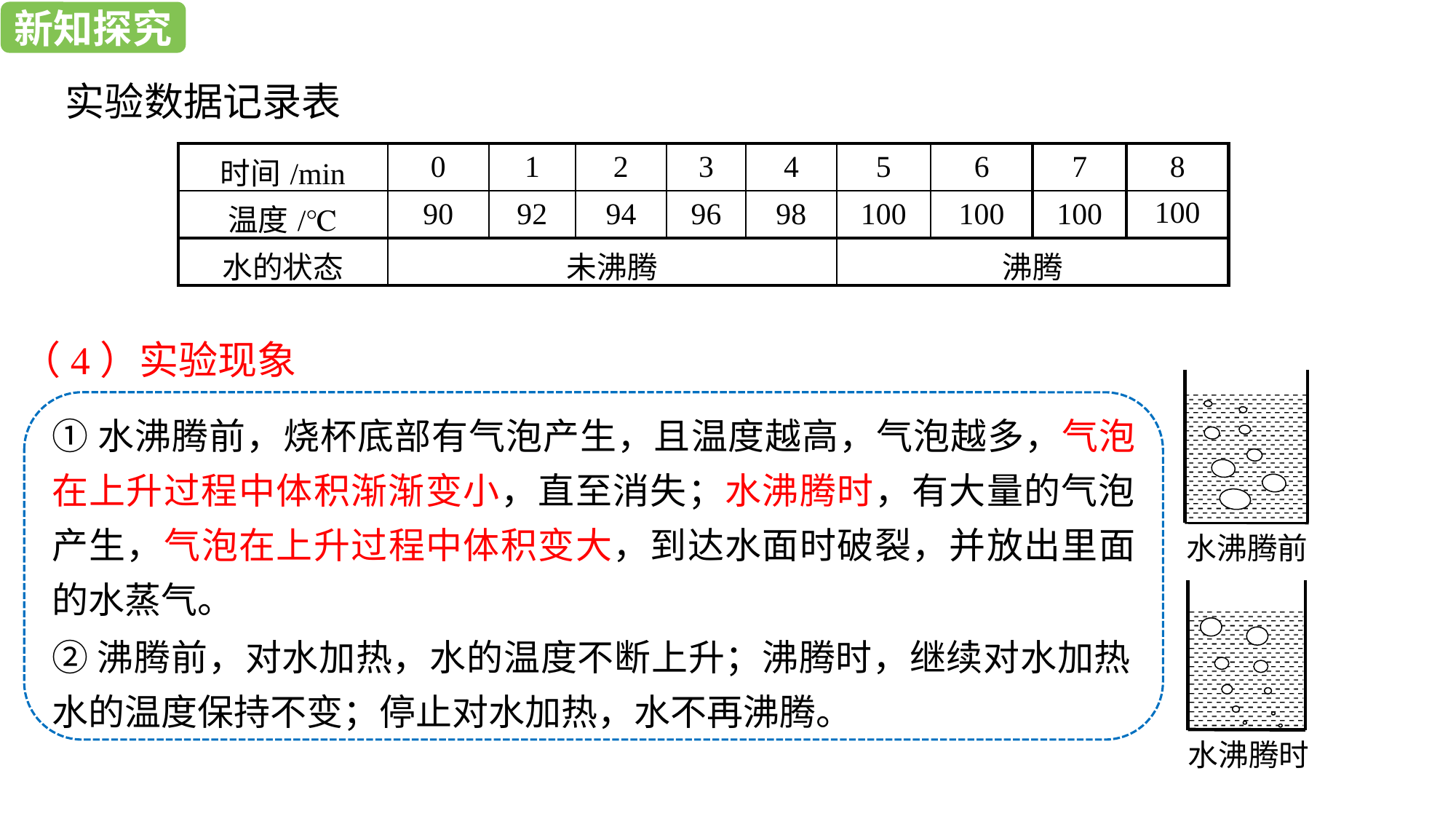

新知探究
新知探究
实验数据记录表
| 时间/min | 0 | 1 | 2 | 3 | 4 | 5 | 6 | 7 | 8 |
| --- | --- | --- | --- | --- | --- | --- | --- | --- | --- |
| 温度/℃ | 90 | 92 | 94 | 96 | 98 | 100 | 100 | 100 | 100 |
| 水的状态 | 未沸腾 |  |  |  |  | 沸腾 |  |  |  |
（4）实验现象

水沸腾前
①水沸腾前，烧杯底部有气泡产生，且温度越高，气泡越多，气泡在上升过程中体积渐渐变小，直至消失；水沸腾时，有大量的气泡产生，气泡在上升过程中体积变大，到达水面时破裂，并放出里面的水蒸气。

水沸腾时
②沸腾前，对水加热，水的温度不断上升；沸腾时，继续对水加热水的温度保持不变；停止对水加热，水不再沸腾。